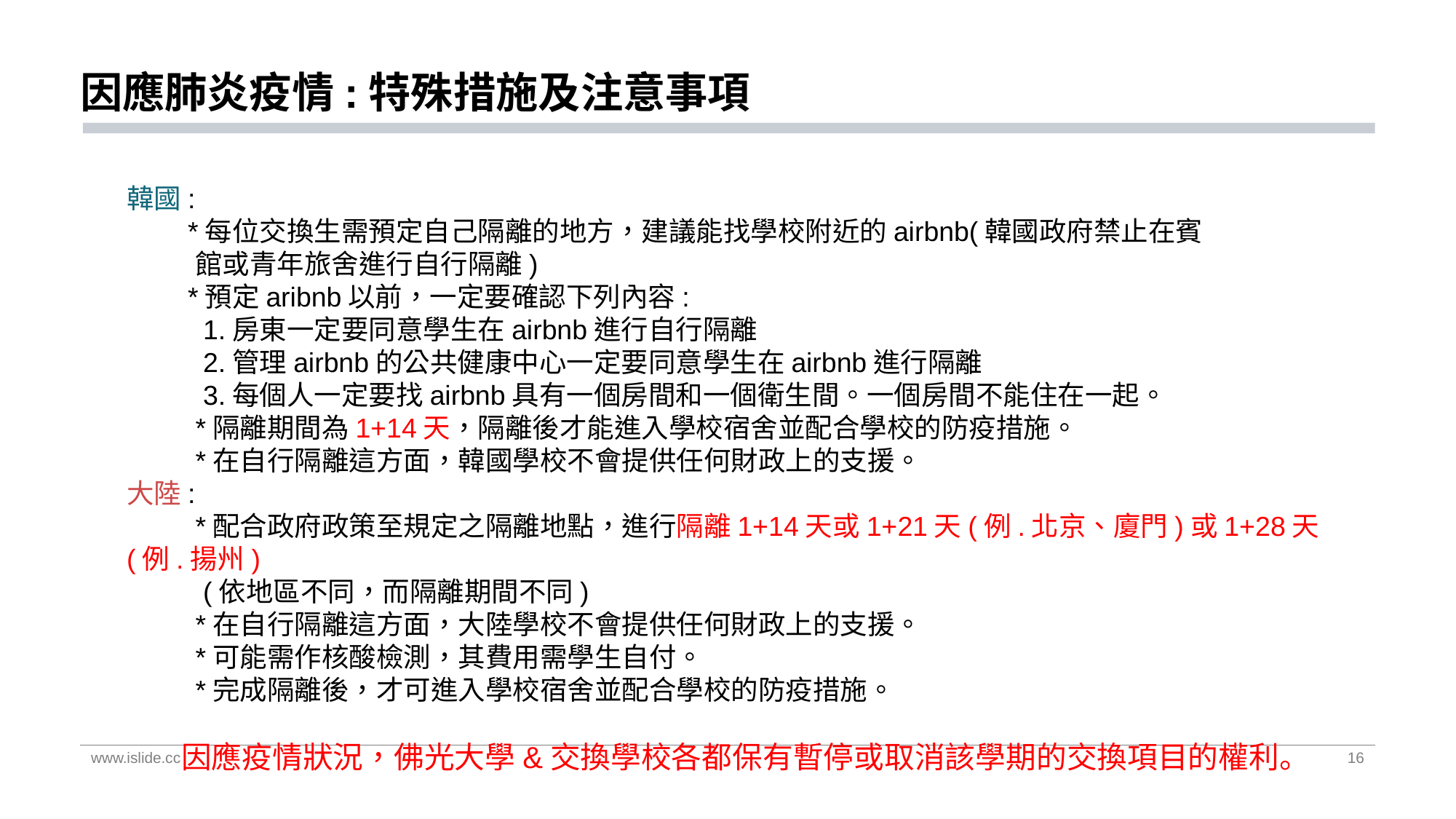

# 因應肺炎疫情:特殊措施及注意事項
韓國:
        *每位交換生需預定自己隔離的地方，建議能找學校附近的airbnb(韓國政府禁止在賓
          館或青年旅舍進行自行隔離)
        *預定aribnb以前，一定要確認下列內容:
          1.房東一定要同意學生在airbnb進行自行隔離
          2.管理airbnb的公共健康中心一定要同意學生在airbnb進行隔離
          3.每個人一定要找airbnb具有一個房間和一個衛生間。一個房間不能住在一起。
         *隔離期間為1+14天，隔離後才能進入學校宿舍並配合學校的防疫措施。
         *在自行隔離這方面，韓國學校不會提供任何財政上的支援。
大陸:
         *配合政府政策至規定之隔離地點，進行隔離1+14天或1+21天(例.北京、廈門)或1+28天(例.揚州)
          (依地區不同，而隔離期間不同)
         *在自行隔離這方面，大陸學校不會提供任何財政上的支援。
         *可能需作核酸檢測，其費用需學生自付。
         *完成隔離後，才可進入學校宿舍並配合學校的防疫措施。

因應疫情狀況，佛光大學&交換學校各都保有暫停或取消該學期的交換項目的權利。

www.islide.cc
16